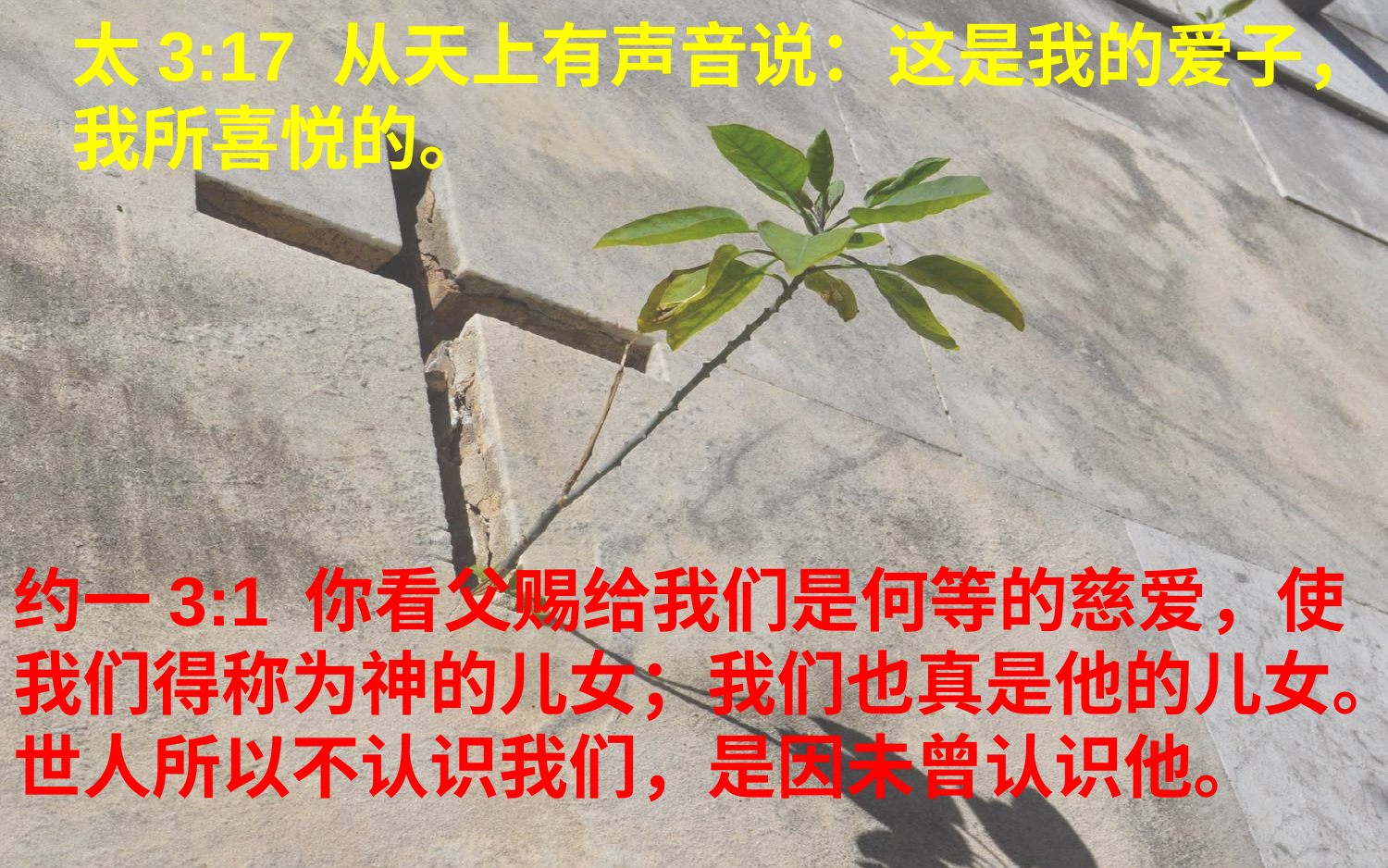

太3:17 从天上有声音说：这是我的爱子，我所喜悦的。
约一3:1 你看父赐给我们是何等的慈爱，使我们得称为神的儿女；我们也真是他的儿女。世人所以不认识我们，是因未曾认识他。